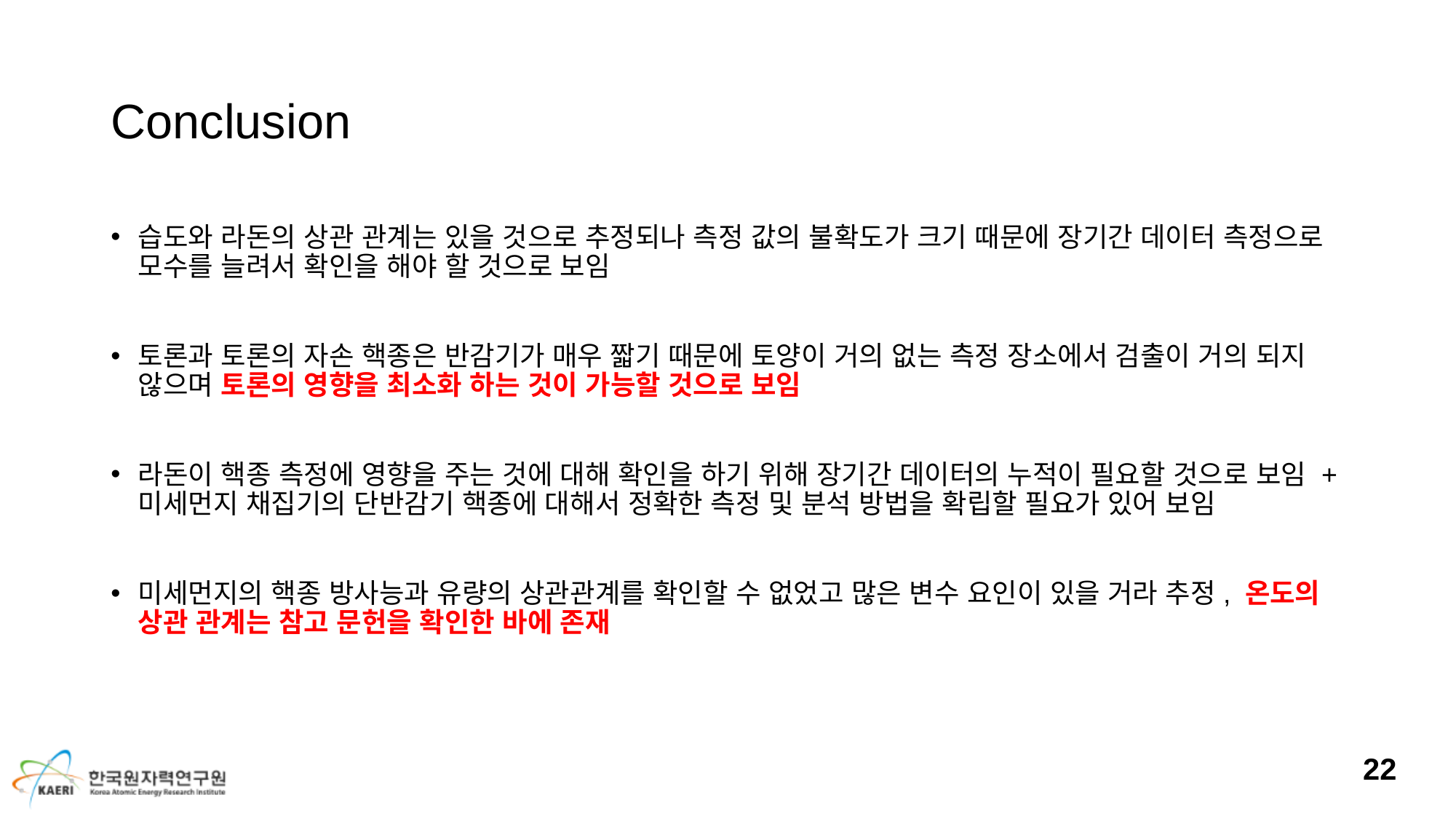

# Conclusion
습도와 라돈의 상관 관계는 있을 것으로 추정되나 측정 값의 불확도가 크기 때문에 장기간 데이터 측정으로 모수를 늘려서 확인을 해야 할 것으로 보임

토론과 토론의 자손 핵종은 반감기가 매우 짧기 때문에 토양이 거의 없는 측정 장소에서 검출이 거의 되지 않으며 토론의 영향을 최소화 하는 것이 가능할 것으로 보임

라돈이 핵종 측정에 영향을 주는 것에 대해 확인을 하기 위해 장기간 데이터의 누적이 필요할 것으로 보임 + 미세먼지 채집기의 단반감기 핵종에 대해서 정확한 측정 및 분석 방법을 확립할 필요가 있어 보임

미세먼지의 핵종 방사능과 유량의 상관관계를 확인할 수 없었고 많은 변수 요인이 있을 거라 추정, 온도의 상관 관계는 참고 문헌을 확인한 바에 존재
22